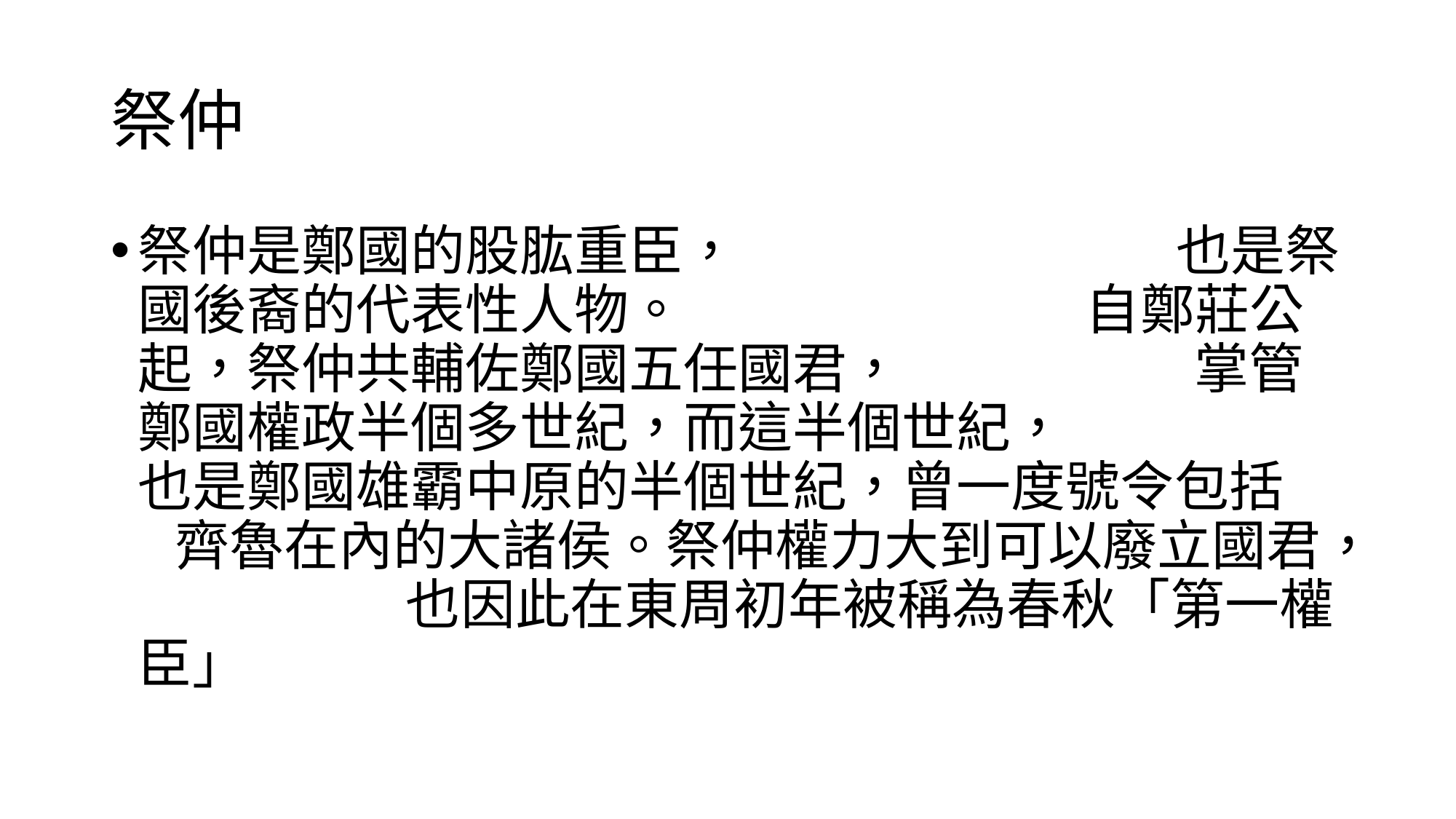

# 祭仲
祭仲是鄭國的股肱重臣，                                    也是祭國後裔的代表性人物。                                 自鄭莊公起，祭仲共輔佐鄭國五任國君，                        掌管鄭國權政半個多世紀，而這半個世紀，                       也是鄭國雄霸中原的半個世紀，曾一度號令包括        齊魯在內的大諸侯。祭仲權力大到可以廢立國君，                      也因此在東周初年被稱為春秋「第一權臣」